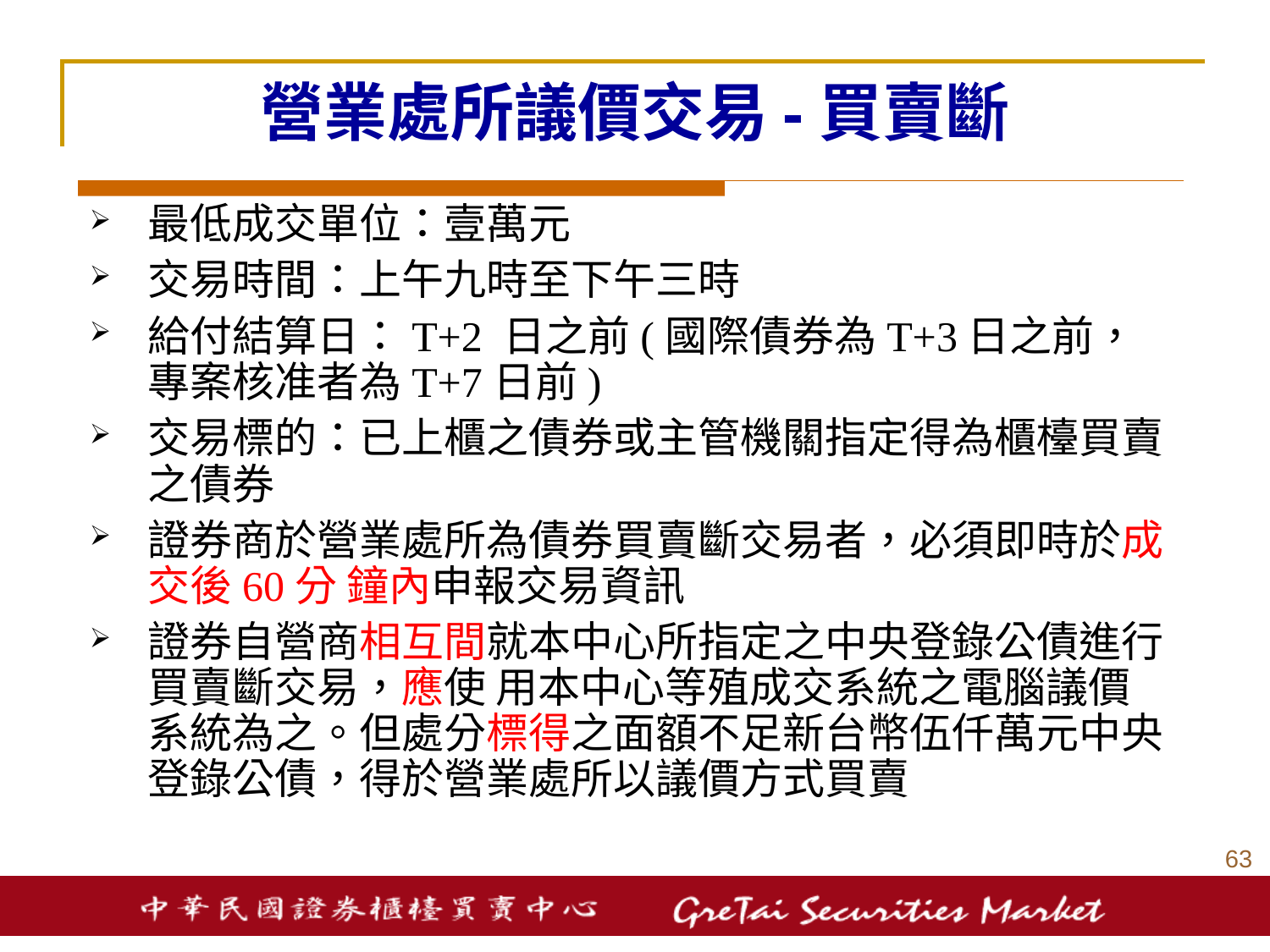

# 營業處所議價交易-買賣斷

最低成交單位：壹萬元
交易時間：上午九時至下午三時
給付結算日：T+2 日之前(國際債券為T+3日之前，專案核准者為T+7日前)
交易標的：已上櫃之債券或主管機關指定得為櫃檯買賣之債券
證券商於營業處所為債券買賣斷交易者，必須即時於成交後60分 鐘內申報交易資訊
證券自營商相互間就本中心所指定之中央登錄公債進行買賣斷交易，應使 用本中心等殖成交系統之電腦議價系統為之。但處分標得之面額不足新台幣伍仟萬元中央登錄公債，得於營業處所以議價方式買賣

63